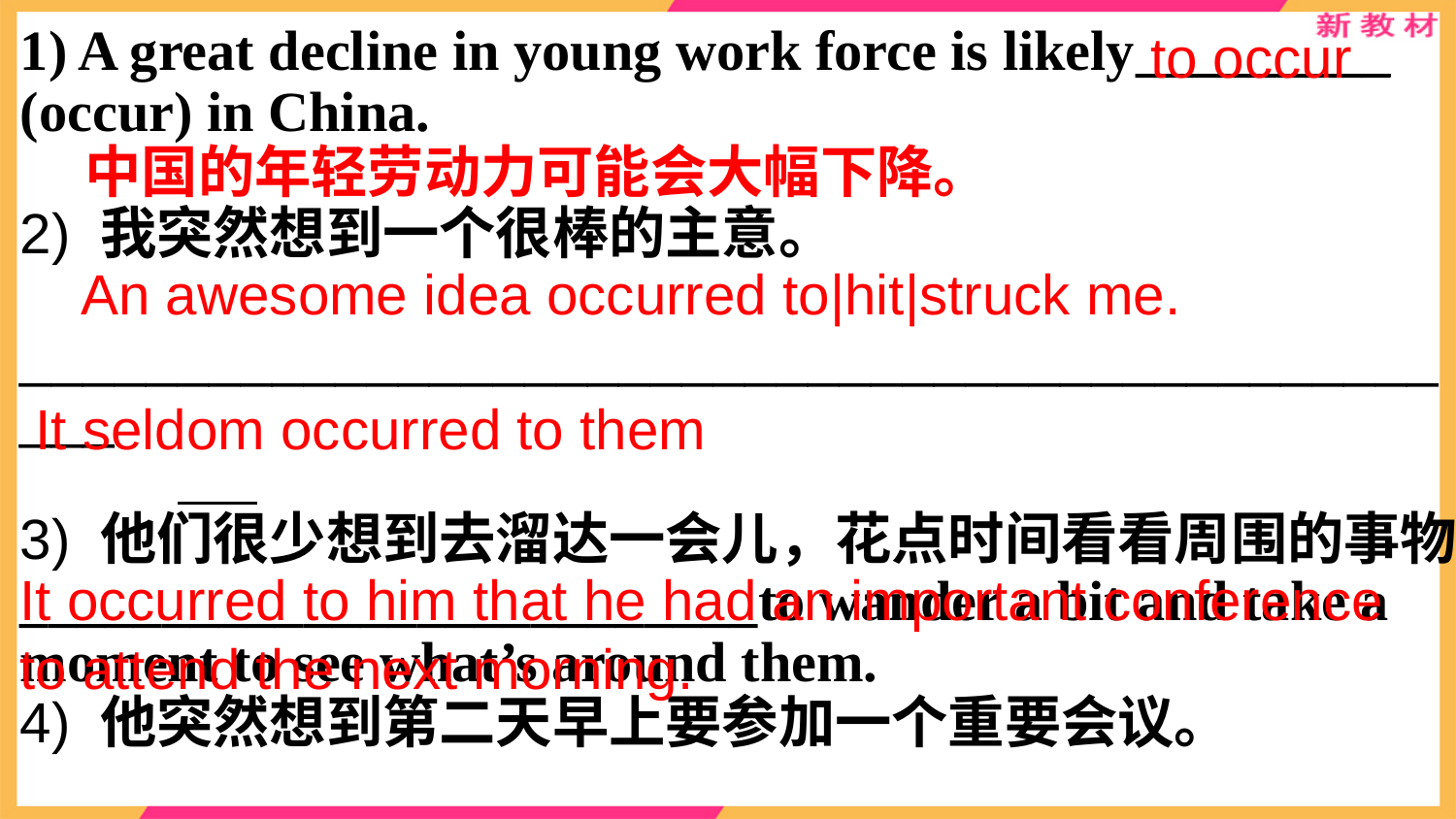

1) A great decline in young work force is likely_________
(occur) in China.
    中国的年轻劳动力可能会大幅下降。
2) 我突然想到一个很棒的主意。
 ________________________________________________
3) 他们很少想到去溜达一会儿，花点时间看看周围的事物。
__________________________to wander a bit and take a moment to see what’s around them.
4) 他突然想到第二天早上要参加一个重要会议。
 ________________________________________________
to occur
   An awesome idea occurred to|hit|struck me.
 It seldom occurred to them
It occurred to him that he had an important conference to attend the next morning.